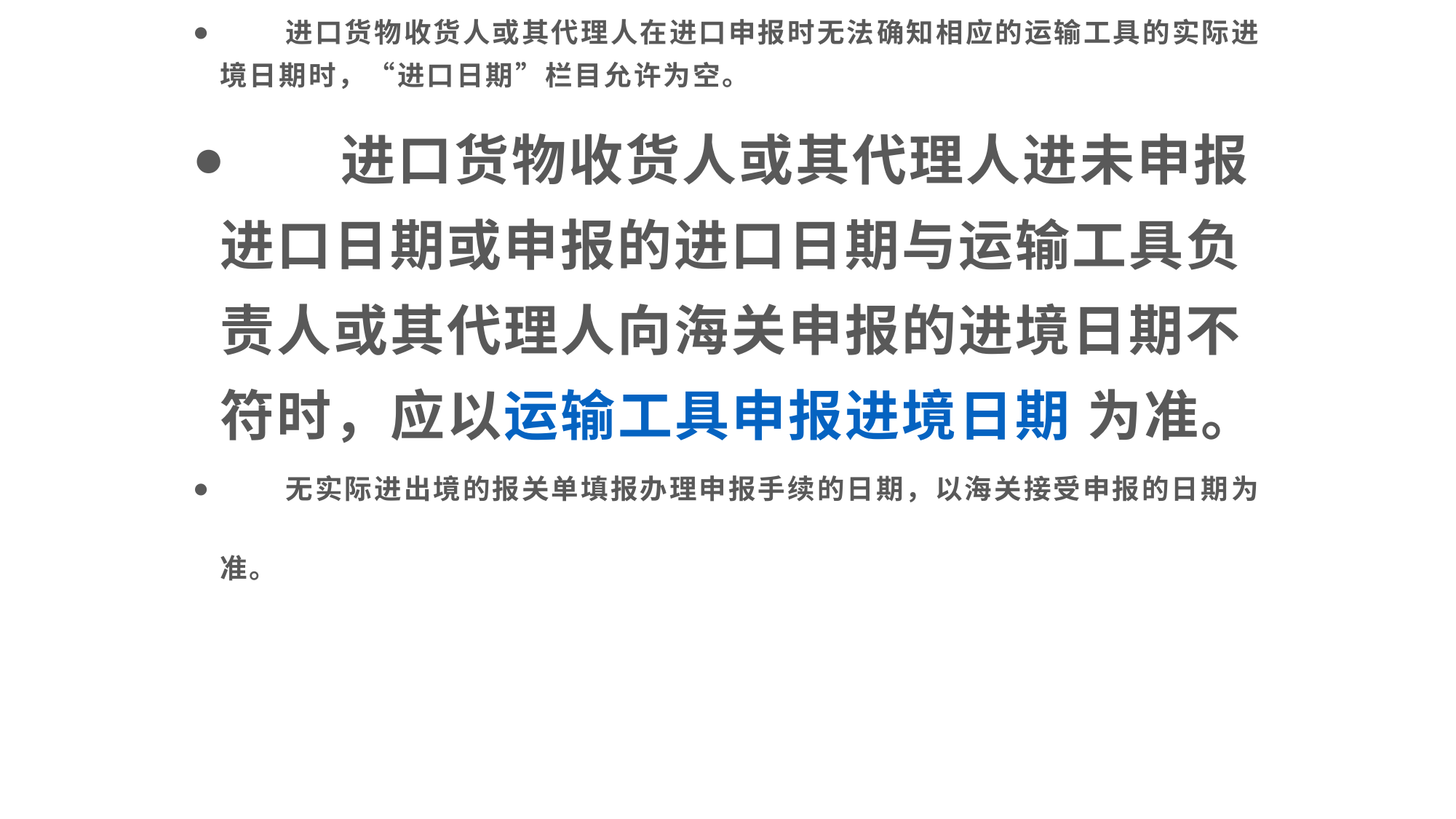

进口货物收货人或其代理人在进口申报时无法确知相应的运输工具的实际进境日期时，“进口日期”栏目允许为空。
       进口货物收货人或其代理人进未申报进口日期或申报的进口日期与运输工具负责人或其代理人向海关申报的进境日期不符时，应以运输工具申报进境日期 为准。
       无实际进出境的报关单填报办理申报手续的日期，以海关接受申报的日期为准。